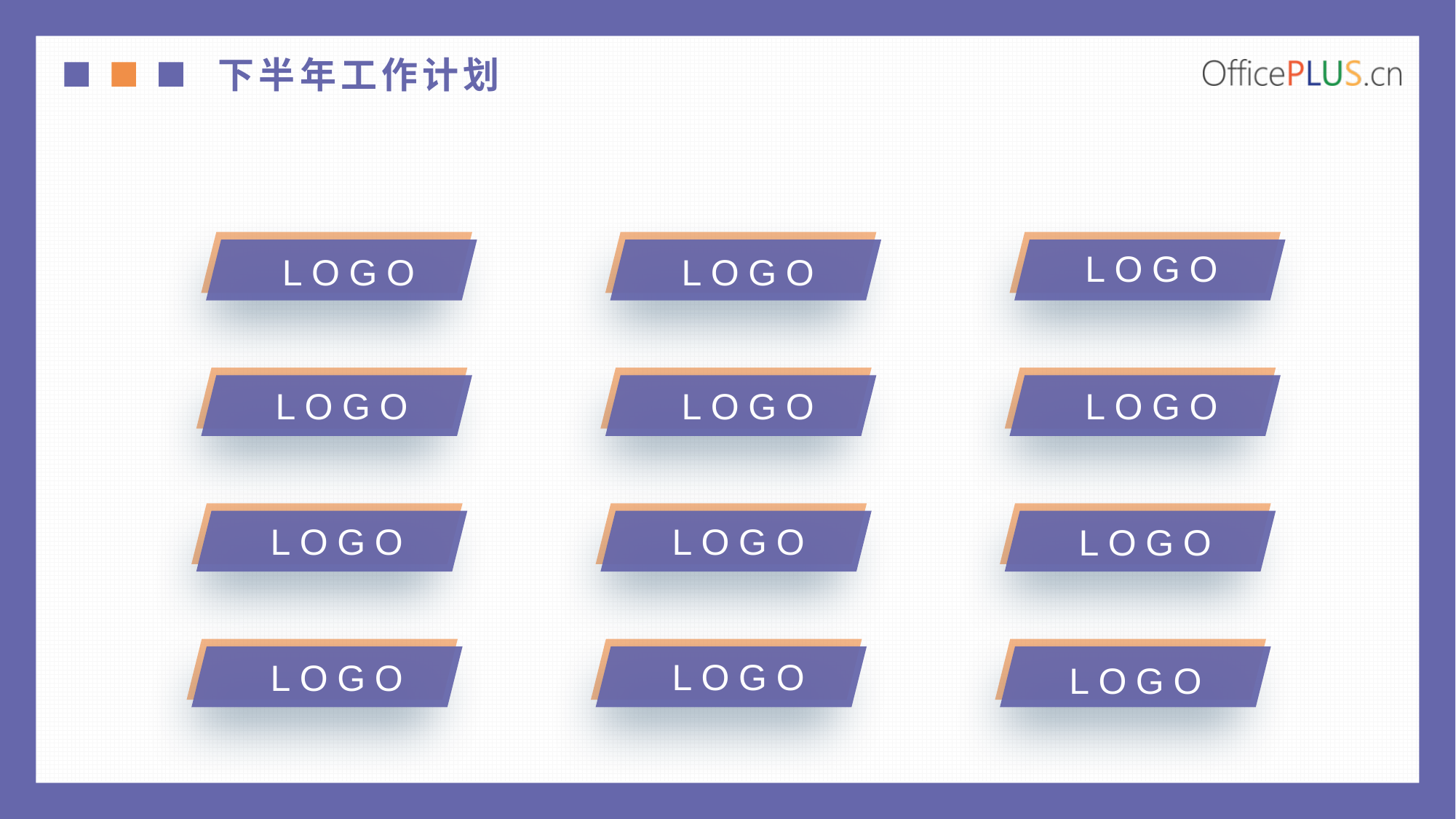

下半年工作计划

LOGO
LOGO
LOGO

LOGO
LOGO
LOGO

LOGO
LOGO
LOGO

LOGO
LOGO
LOGO